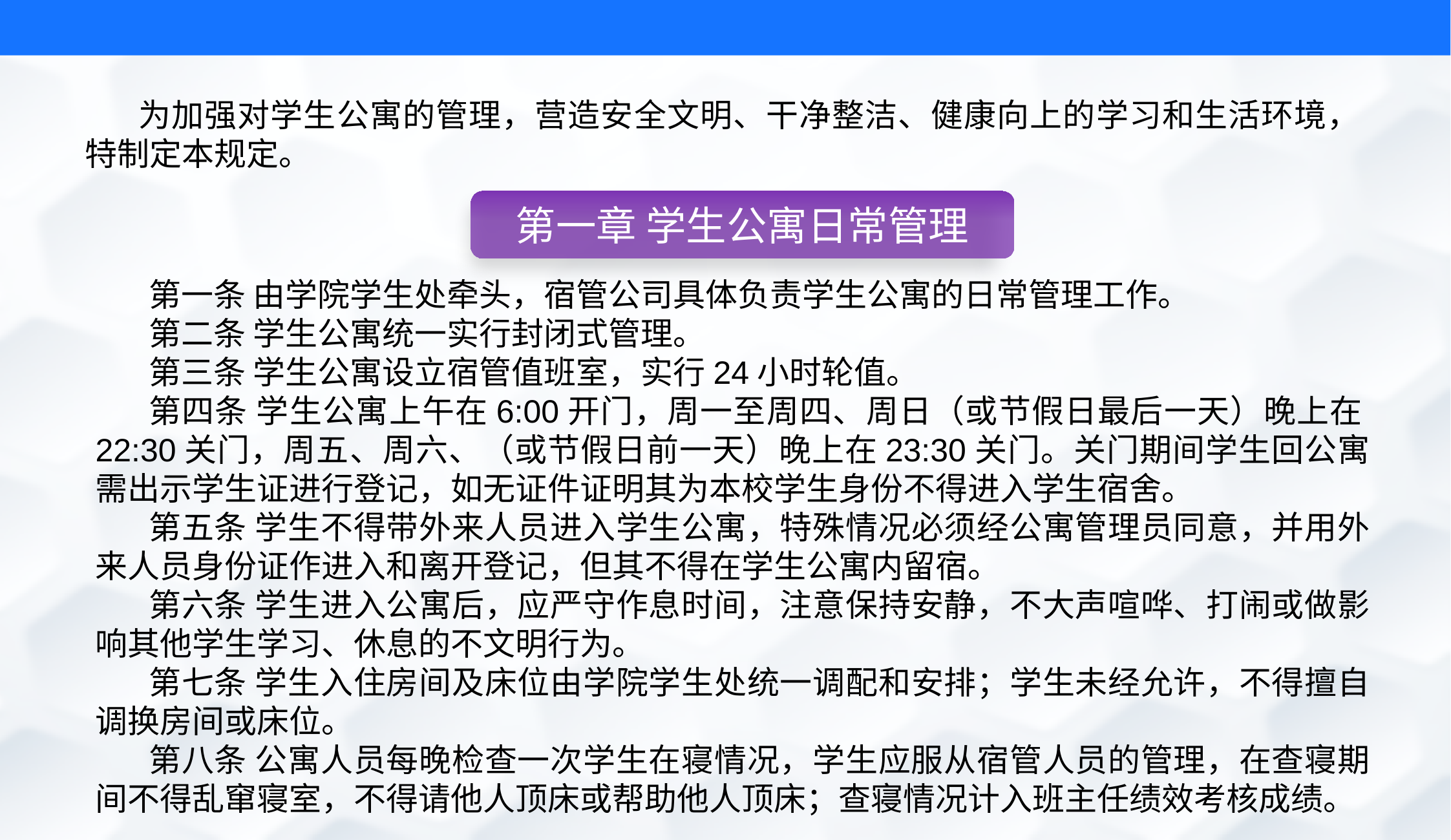

为加强对学生公寓的管理，营造安全文明、干净整洁、健康向上的学习和生活环境，特制定本规定。

第一章 学生公寓日常管理
第一条 由学院学生处牵头，宿管公司具体负责学生公寓的日常管理工作。
第二条 学生公寓统一实行封闭式管理。
第三条 学生公寓设立宿管值班室，实行24小时轮值。
第四条 学生公寓上午在6:00开门，周一至周四、周日（或节假日最后一天）晚上在22:30关门，周五、周六、（或节假日前一天）晚上在23:30关门。关门期间学生回公寓需出示学生证进行登记，如无证件证明其为本校学生身份不得进入学生宿舍。
第五条 学生不得带外来人员进入学生公寓，特殊情况必须经公寓管理员同意，并用外来人员身份证作进入和离开登记，但其不得在学生公寓内留宿。
第六条 学生进入公寓后，应严守作息时间，注意保持安静，不大声喧哗、打闹或做影响其他学生学习、休息的不文明行为。
第七条 学生入住房间及床位由学院学生处统一调配和安排；学生未经允许，不得擅自调换房间或床位。
第八条 公寓人员每晚检查一次学生在寝情况，学生应服从宿管人员的管理，在查寝期间不得乱窜寝室，不得请他人顶床或帮助他人顶床；查寝情况计入班主任绩效考核成绩。